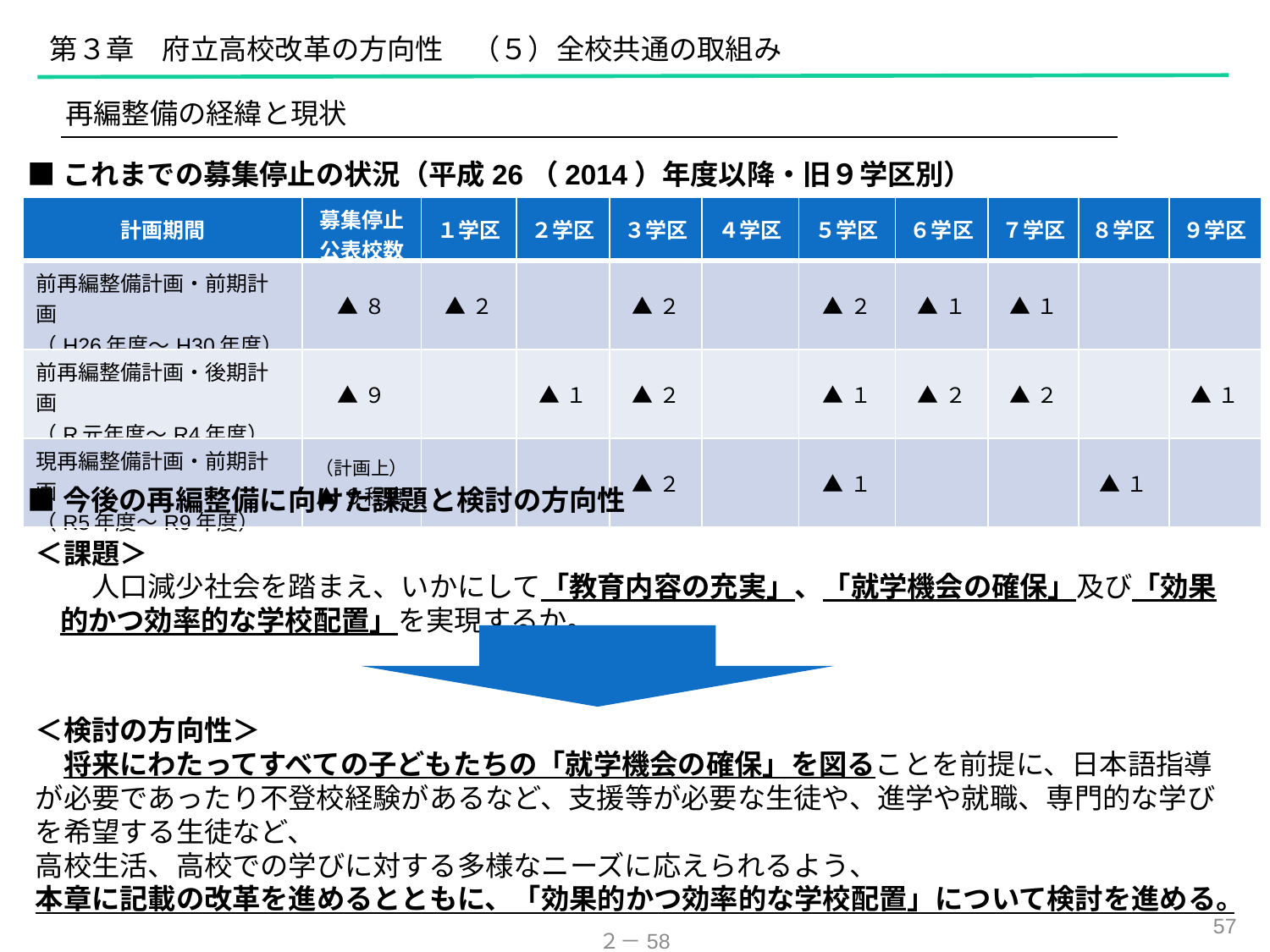

第３章　府立高校改革の方向性　（５）全校共通の取組み
再編整備の経緯と現状
■これまでの募集停止の状況（平成26（2014）年度以降・旧９学区別）
| 計画期間 | 募集停止 公表校数 | １学区 | ２学区 | ３学区 | ４学区 | ５学区 | ６学区 | ７学区 | ８学区 | ９学区 |
| --- | --- | --- | --- | --- | --- | --- | --- | --- | --- | --- |
| 前再編整備計画・前期計画 （H26年度～H30年度） | ▲８ | ▲２ |  | ▲２ |  | ▲２ | ▲１ | ▲１ |  |  |
| 前再編整備計画・後期計画 （R元年度～R4年度） | ▲９ |  | ▲１ | ▲２ |  | ▲１ | ▲２ | ▲２ |  | ▲１ |
| 現再編整備計画・前期計画 （R5年度～R9年度） | （計画上） ▲９程度 |  |  | ▲２ |  | ▲１ |  |  | ▲１ |  |
■今後の再編整備に向けた課題と検討の方向性
＜課題＞
　　人口減少社会を踏まえ、いかにして「教育内容の充実」、「就学機会の確保」及び「効果的かつ効率的な学校配置」を実現するか。

＜検討の方向性＞
　将来にわたってすべての子どもたちの「就学機会の確保」を図ることを前提に、日本語指導が必要であったり不登校経験があるなど、支援等が必要な生徒や、進学や就職、専門的な学びを希望する生徒など、
高校生活、高校での学びに対する多様なニーズに応えられるよう、
本章に記載の改革を進めるとともに、「効果的かつ効率的な学校配置」について検討を進める。
57
２－58